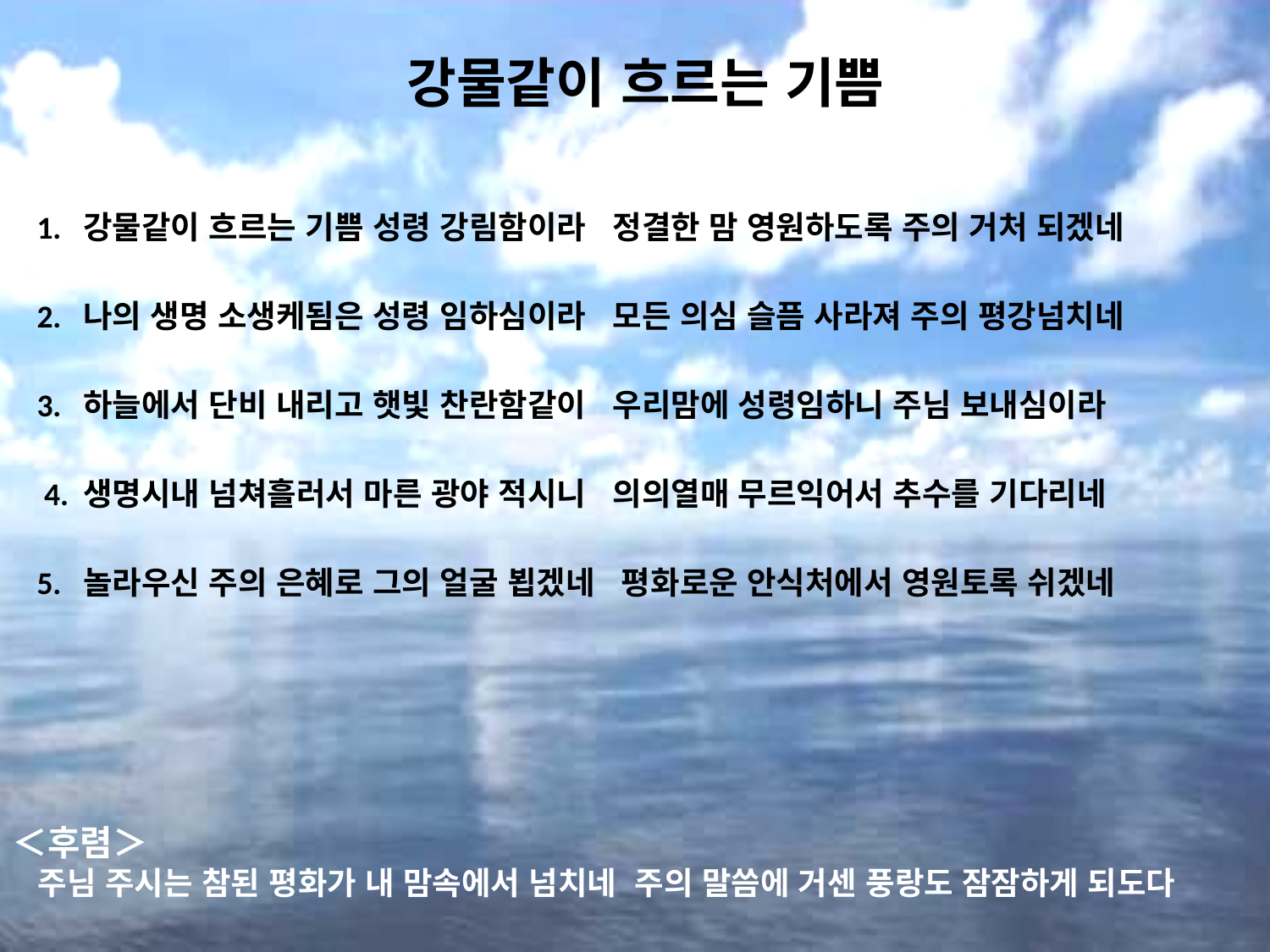

# 강물같이 흐르는 기쁨
1.  강물같이 흐르는 기쁨 성령 강림함이라   정결한 맘 영원하도록 주의 거처 되겠네

2.  나의 생명 소생케됨은 성령 임하심이라   모든 의심 슬픔 사라져 주의 평강넘치네

3.  하늘에서 단비 내리고 햇빛 찬란함같이   우리맘에 성령임하니 주님 보내심이라

 4. 생명시내 넘쳐흘러서 마른 광야 적시니   의의열매 무르익어서 추수를 기다리네

5.  놀라우신 주의 은혜로 그의 얼굴 뵙겠네   평화로운 안식처에서 영원토록 쉬겠네
＜후렴＞
  주님 주시는 참된 평화가 내 맘속에서 넘치네  주의 말씀에 거센 풍랑도 잠잠하게 되도다